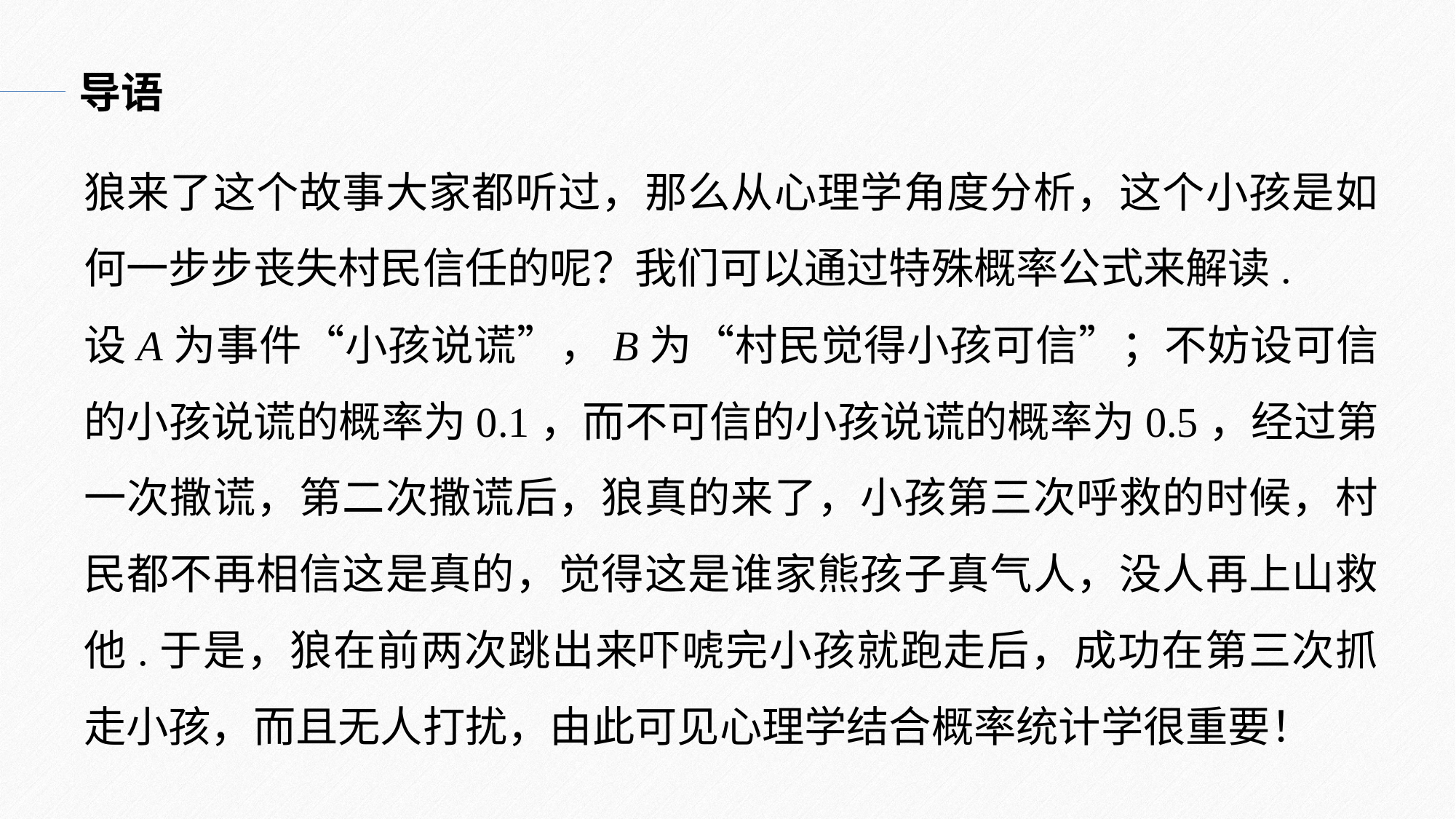

导语
狼来了这个故事大家都听过，那么从心理学角度分析，这个小孩是如何一步步丧失村民信任的呢？我们可以通过特殊概率公式来解读.
设A为事件“小孩说谎”，B为“村民觉得小孩可信”；不妨设可信的小孩说谎的概率为0.1，而不可信的小孩说谎的概率为0.5，经过第一次撒谎，第二次撒谎后，狼真的来了，小孩第三次呼救的时候，村民都不再相信这是真的，觉得这是谁家熊孩子真气人，没人再上山救他.于是，狼在前两次跳出来吓唬完小孩就跑走后，成功在第三次抓走小孩，而且无人打扰，由此可见心理学结合概率统计学很重要！